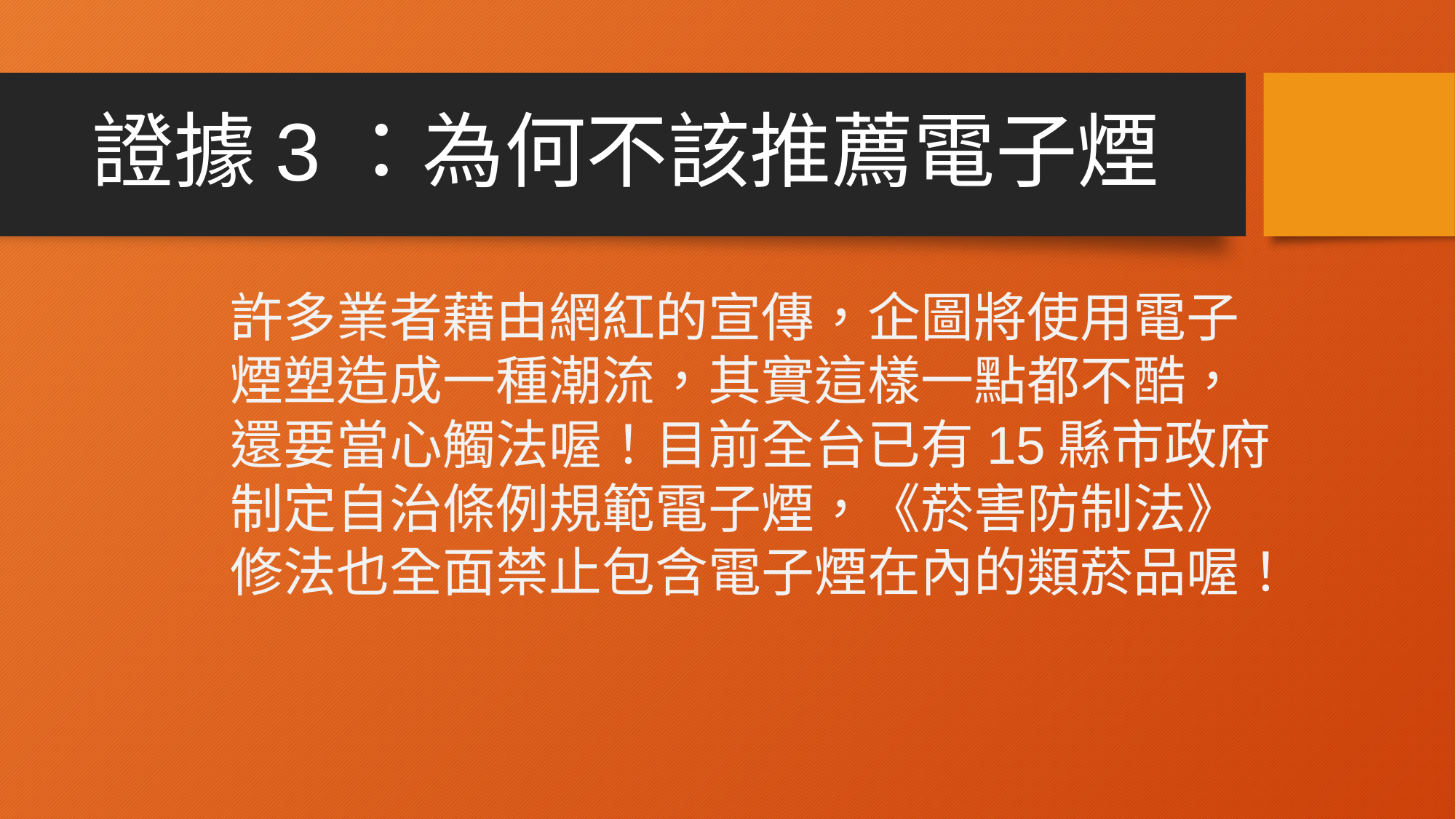

# 證據3：為何不該推薦電子煙
許多業者藉由網紅的宣傳，企圖將使用電子煙塑造成一種潮流，其實這樣一點都不酷，還要當心觸法喔！目前全台已有15縣市政府制定自治條例規範電子煙，《菸害防制法》修法也全面禁止包含電子煙在內的類菸品喔！